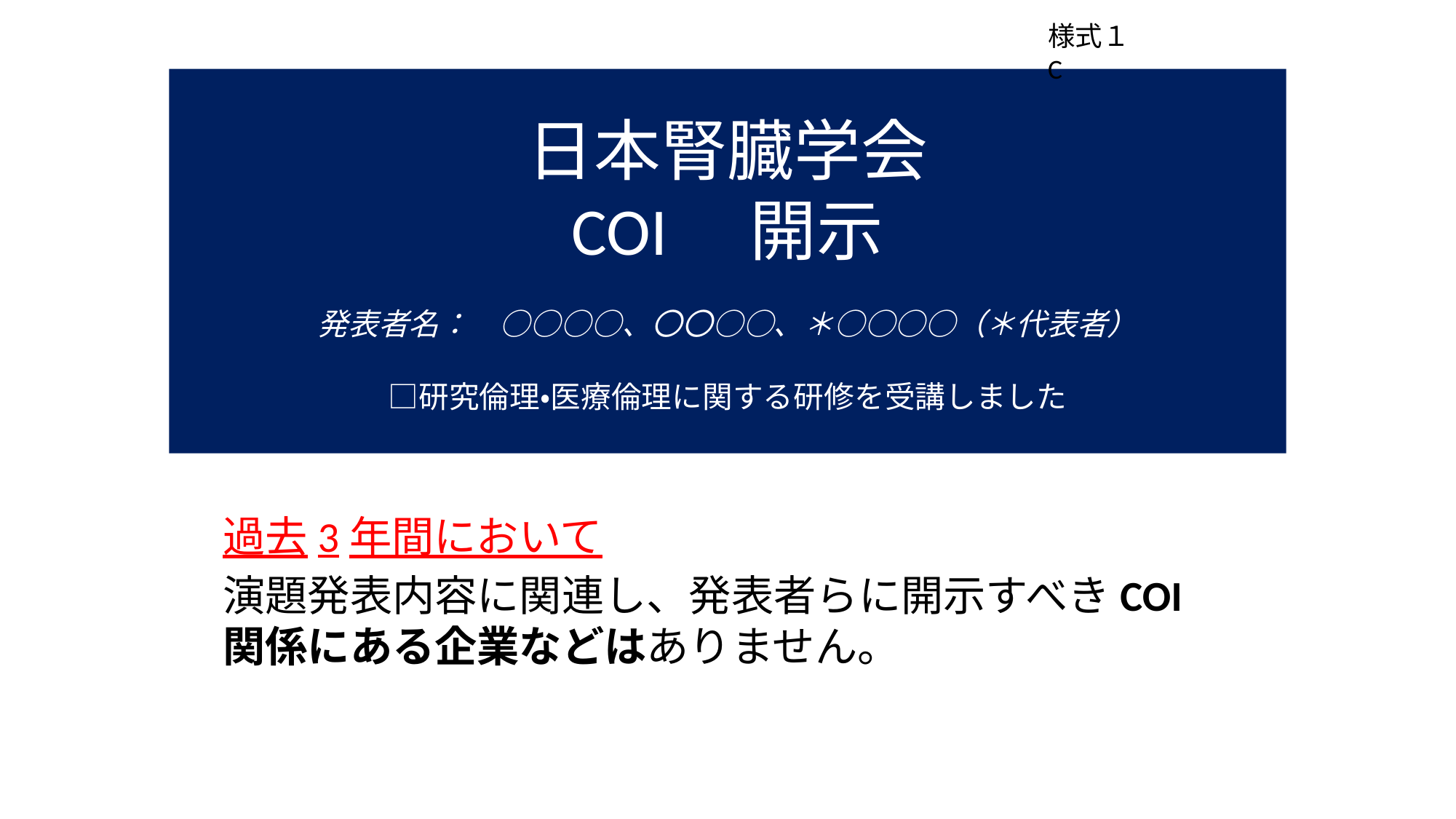

様式１C
# 日本腎臓学会 COI　開示 　 発表者名：　○○○○、〇〇○○、＊○○○○（＊代表者） □研究倫理・医療倫理に関する研修を受講しました
過去3年間において
演題発表内容に関連し、発表者らに開示すべきCOI関係にある企業などはありません。